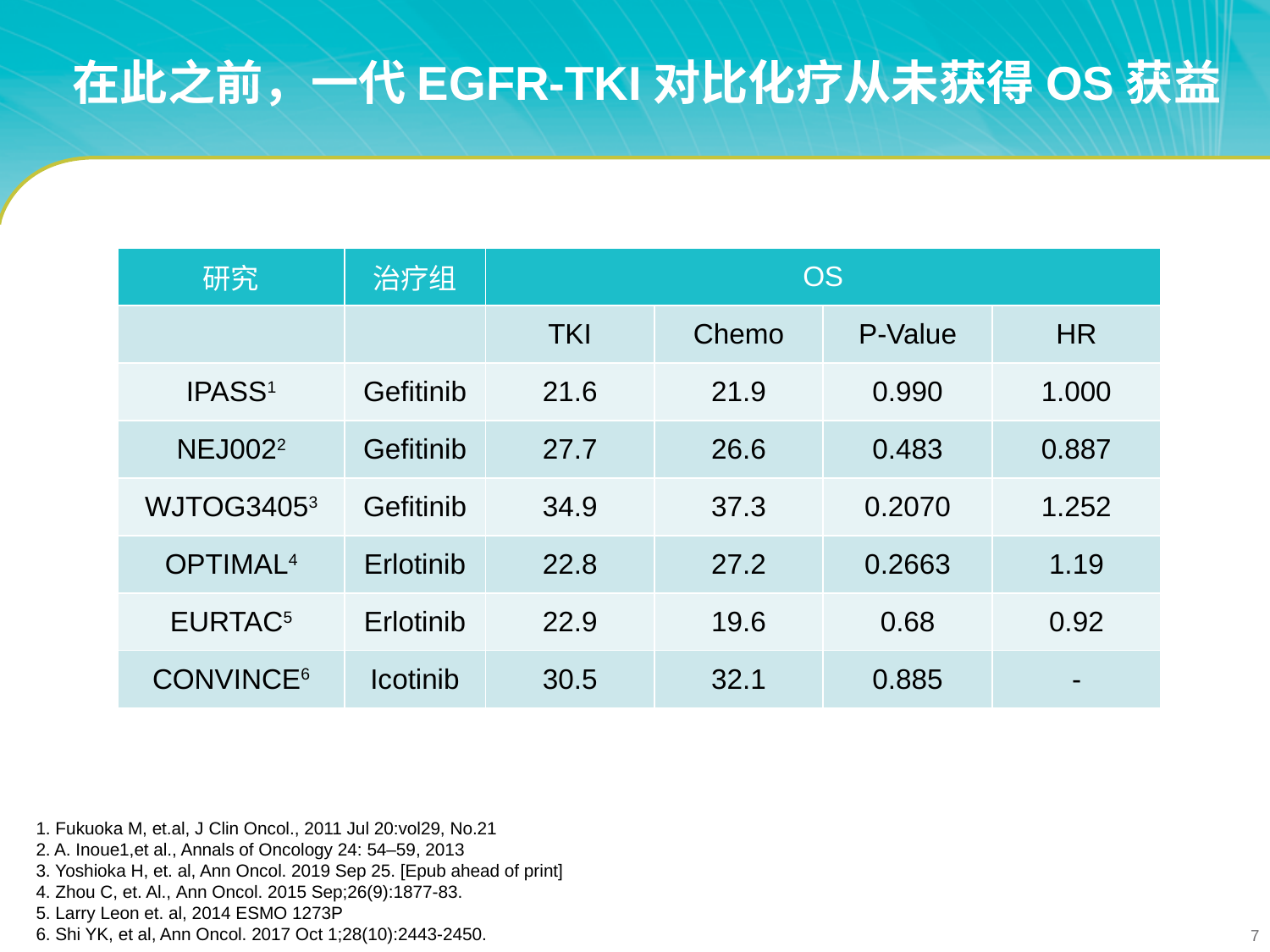

# 在此之前，一代EGFR-TKI对比化疗从未获得OS获益
| 研究 | 治疗组 | OS |  |  |  |
| --- | --- | --- | --- | --- | --- |
|  |  | TKI | Chemo | P-Value | HR |
| IPASS1 | Gefitinib | 21.6 | 21.9 | 0.990 | 1.000 |
| NEJ0022 | Gefitinib | 27.7 | 26.6 | 0.483 | 0.887 |
| WJTOG34053 | Gefitinib | 34.9 | 37.3 | 0.2070 | 1.252 |
| OPTIMAL4 | Erlotinib | 22.8 | 27.2 | 0.2663 | 1.19 |
| EURTAC5 | Erlotinib | 22.9 | 19.6 | 0.68 | 0.92 |
| CONVINCE6 | Icotinib | 30.5 | 32.1 | 0.885 | - |
1. Fukuoka M, et.al, J Clin Oncol., 2011 Jul 20:vol29, No.21
2. A. Inoue1,et al., Annals of Oncology 24: 54–59, 2013
3. Yoshioka H, et. al, Ann Oncol. 2019 Sep 25. [Epub ahead of print]
4. Zhou C, et. Al., Ann Oncol. 2015 Sep;26(9):1877-83.
5. Larry Leon et. al, 2014 ESMO 1273P
6. Shi YK, et al, Ann Oncol. 2017 Oct 1;28(10):2443-2450.